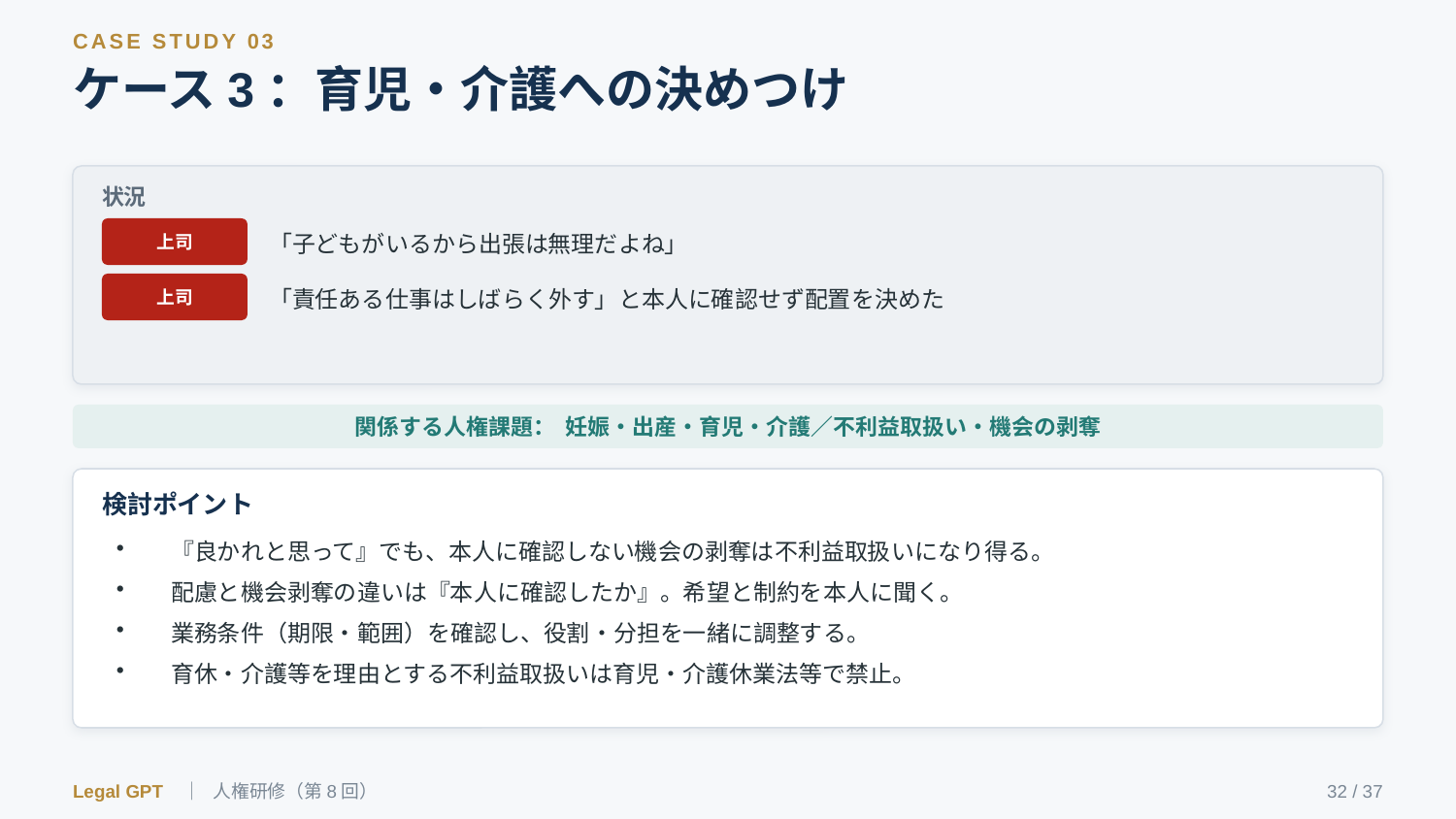

CASE STUDY 03
ケース3：育児・介護への決めつけ

状況
「子どもがいるから出張は無理だよね」

上司
「責任ある仕事はしばらく外す」と本人に確認せず配置を決めた

上司

関係する人権課題：  妊娠・出産・育児・介護／不利益取扱い・機会の剥奪

検討ポイント
『良かれと思って』でも、本人に確認しない機会の剥奪は不利益取扱いになり得る。
配慮と機会剥奪の違いは『本人に確認したか』。希望と制約を本人に聞く。
業務条件（期限・範囲）を確認し、役割・分担を一緒に調整する。
育休・介護等を理由とする不利益取扱いは育児・介護休業法等で禁止。
Legal GPT   ｜   人権研修（第8回）
32 / 37